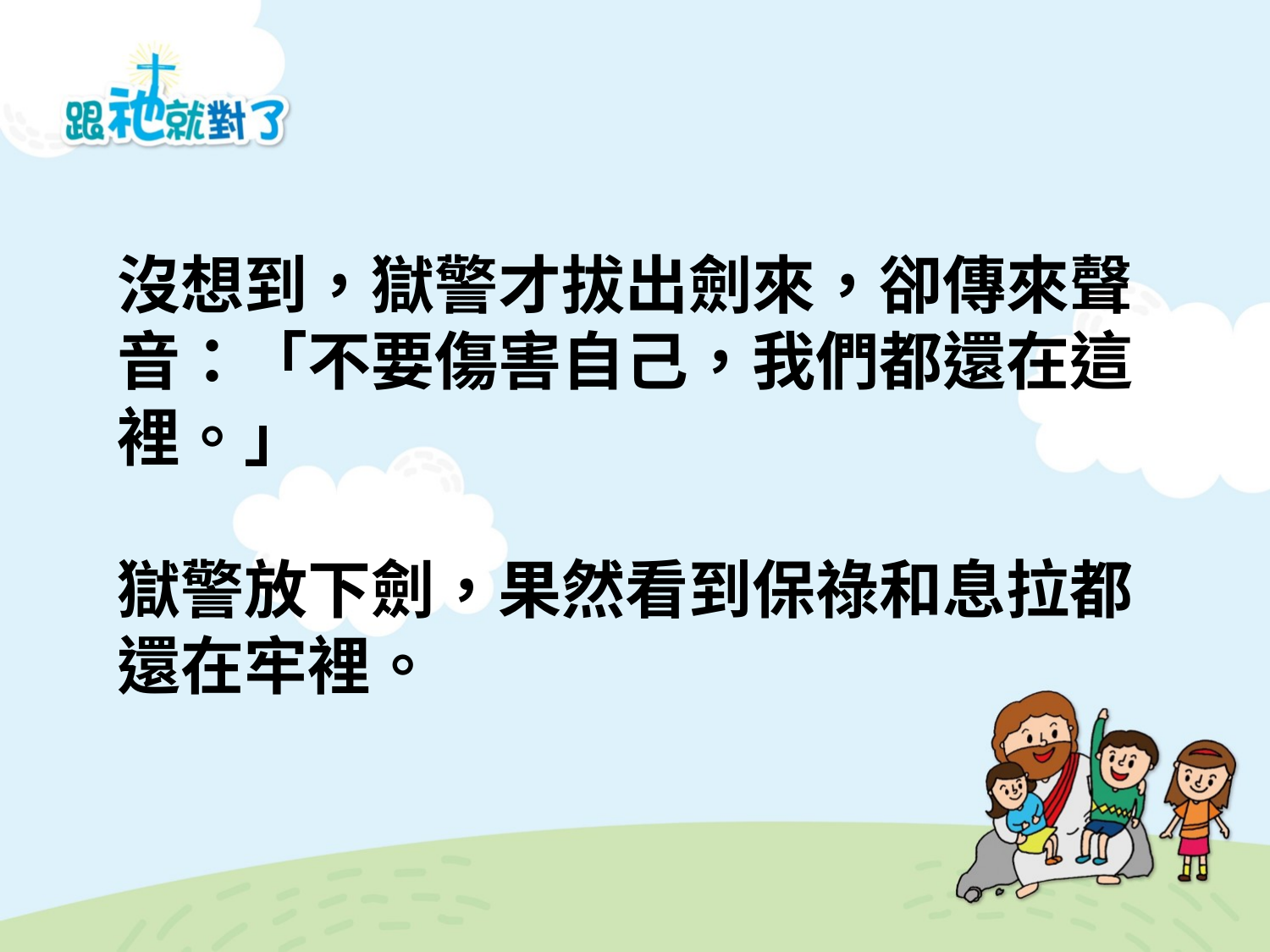

沒想到，獄警才拔出劍來，卻傳來聲音：「不要傷害自己，我們都還在這裡。」

獄警放下劍，果然看到保祿和息拉都還在牢裡。